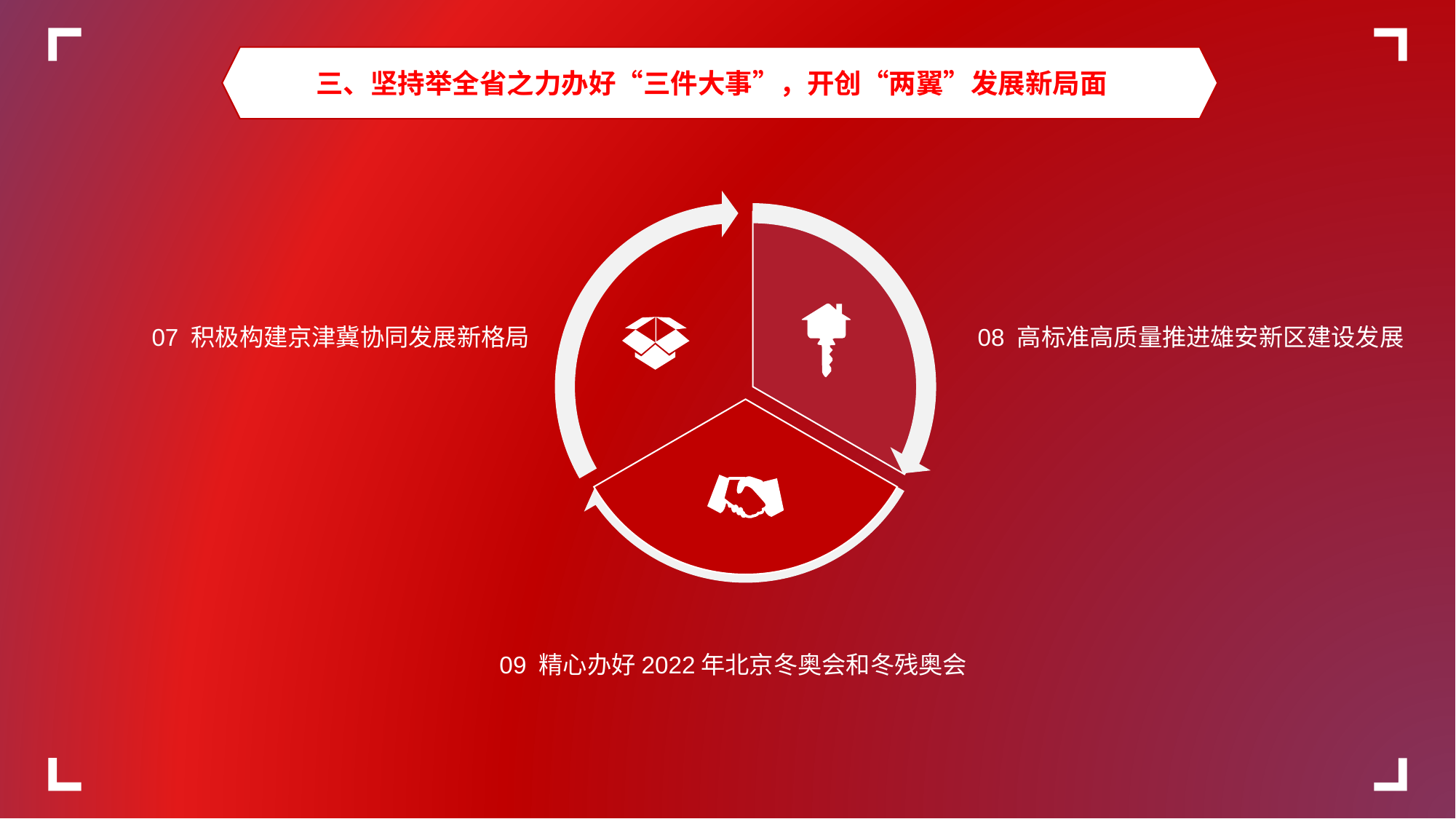

三、坚持举全省之力办好“三件大事”，开创“两翼”发展新局面

07 积极构建京津冀协同发展新格局
08 高标准高质量推进雄安新区建设发展
09 精心办好2022年北京冬奥会和冬残奥会